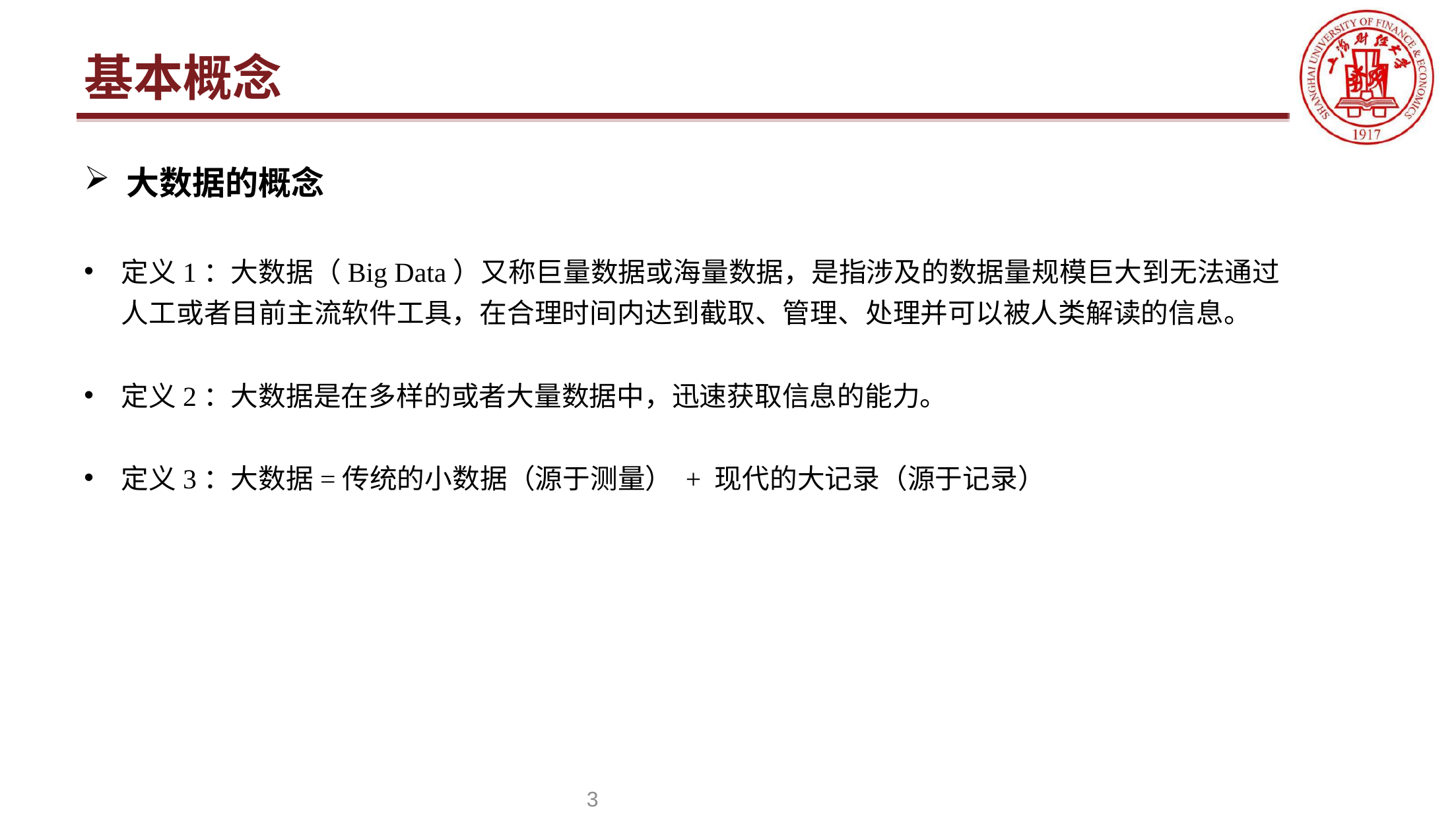

# 基本概念
大数据的概念

定义1：大数据（Big Data）又称巨量数据或海量数据，是指涉及的数据量规模巨大到无法通过人工或者目前主流软件工具，在合理时间内达到截取、管理、处理并可以被人类解读的信息。

定义2：大数据是在多样的或者大量数据中，迅速获取信息的能力。

定义3：大数据=传统的小数据（源于测量） + 现代的大记录（源于记录）

3